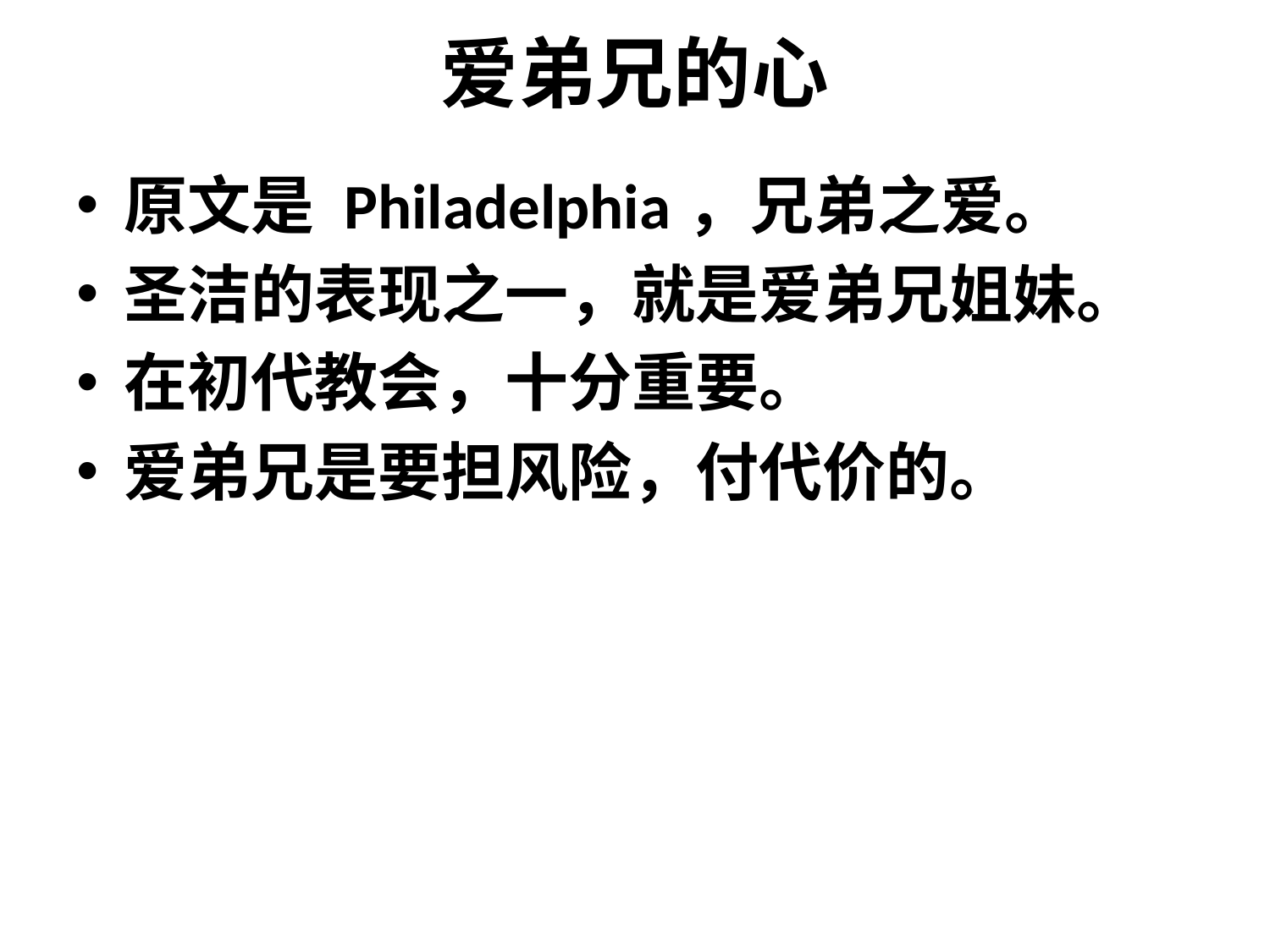

# 爱弟兄的心
原文是 Philadelphia，兄弟之爱。
圣洁的表现之一，就是爱弟兄姐妹。
在初代教会，十分重要。
爱弟兄是要担风险，付代价的。